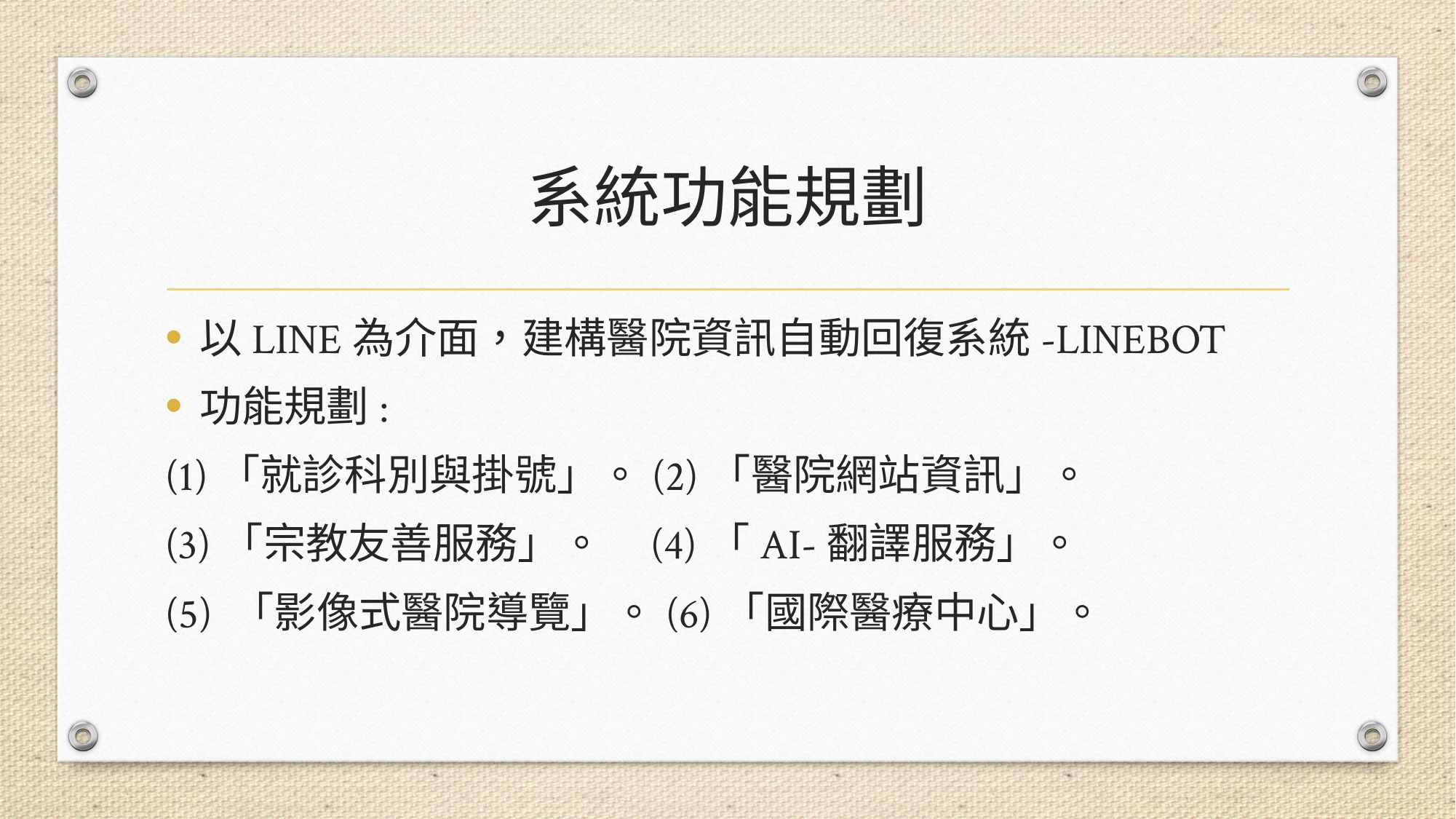

# 系統功能規劃
以LINE為介面，建構醫院資訊自動回復系統-LINEBOT
功能規劃:
(1)「就診科別與掛號」。(2)「醫院網站資訊」。
(3)「宗教友善服務」。    (4)「AI-翻譯服務」。
(5) 「影像式醫院導覽」。(6)「國際醫療中心」。